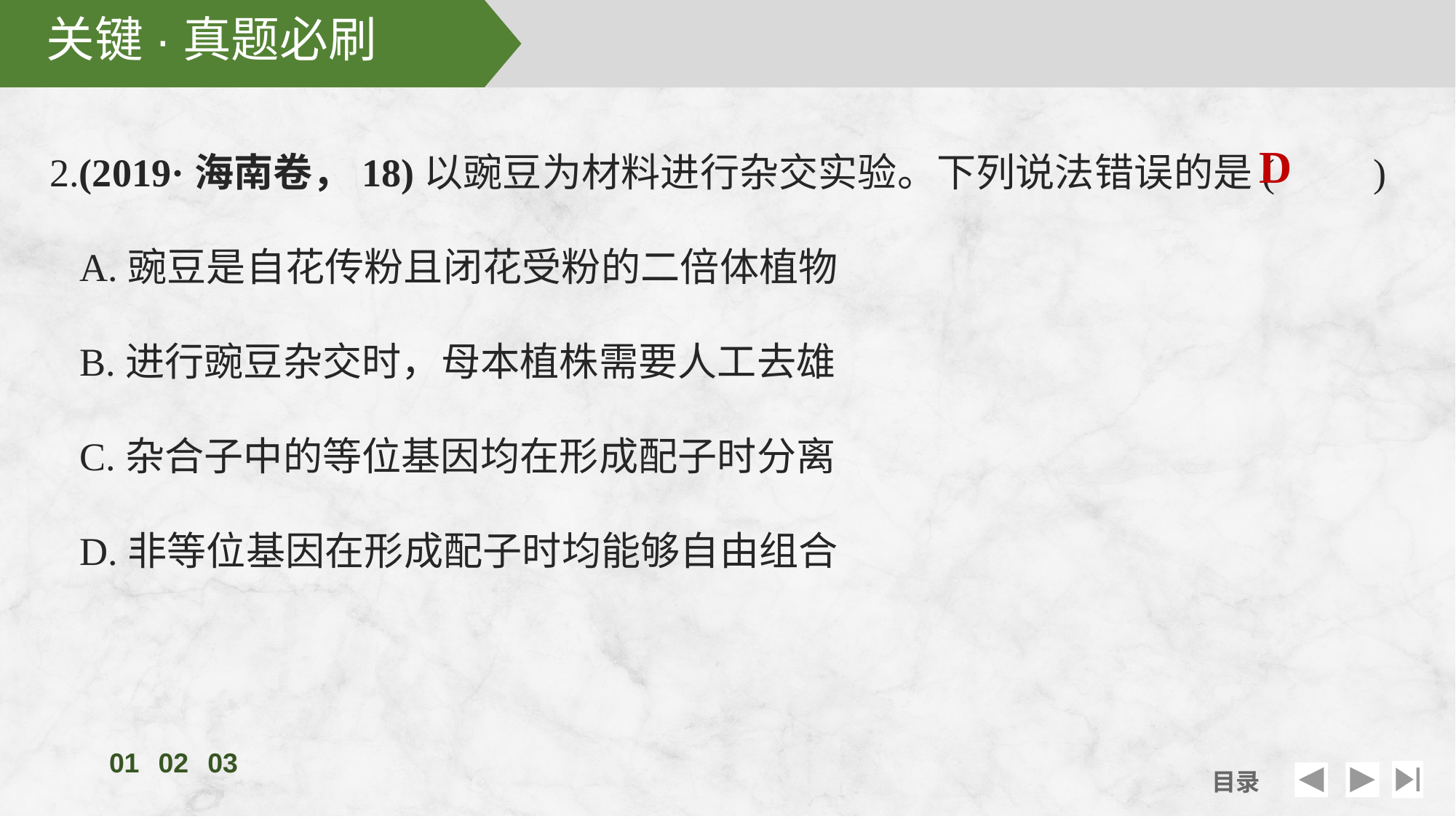

2.(2019·海南卷，18)以豌豆为材料进行杂交实验。下列说法错误的是(　　)
A.豌豆是自花传粉且闭花受粉的二倍体植物
B.进行豌豆杂交时，母本植株需要人工去雄
C.杂合子中的等位基因均在形成配子时分离
D.非等位基因在形成配子时均能够自由组合
D